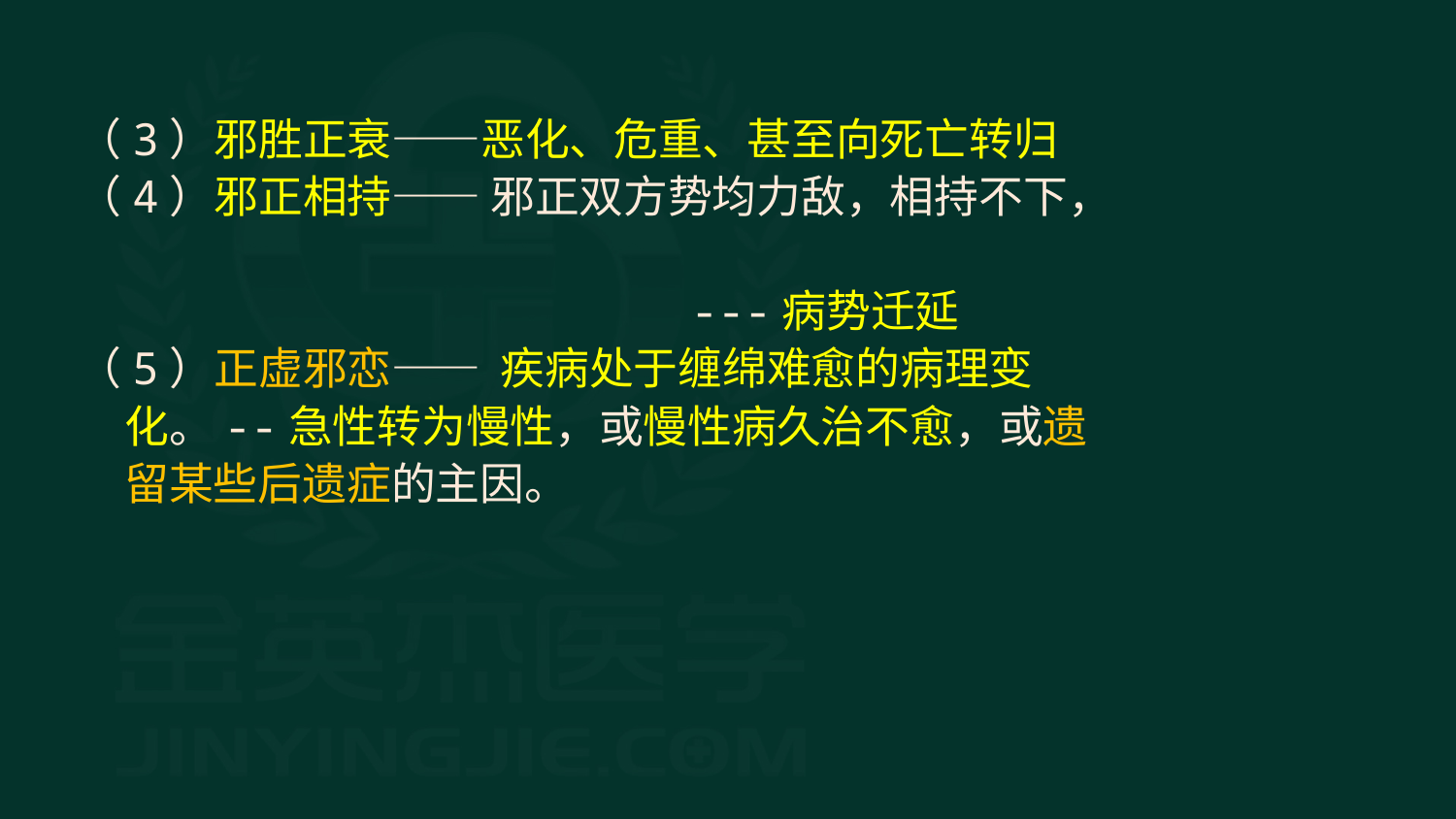

（3）邪胜正衰——恶化、危重、甚至向死亡转归
（4）邪正相持—— 邪正双方势均力敌，相持不下，
                       ---病势迁延
（5）正虚邪恋——  疾病处于缠绵难愈的病理变化。--急性转为慢性，或慢性病久治不愈，或遗留某些后遗症的主因。